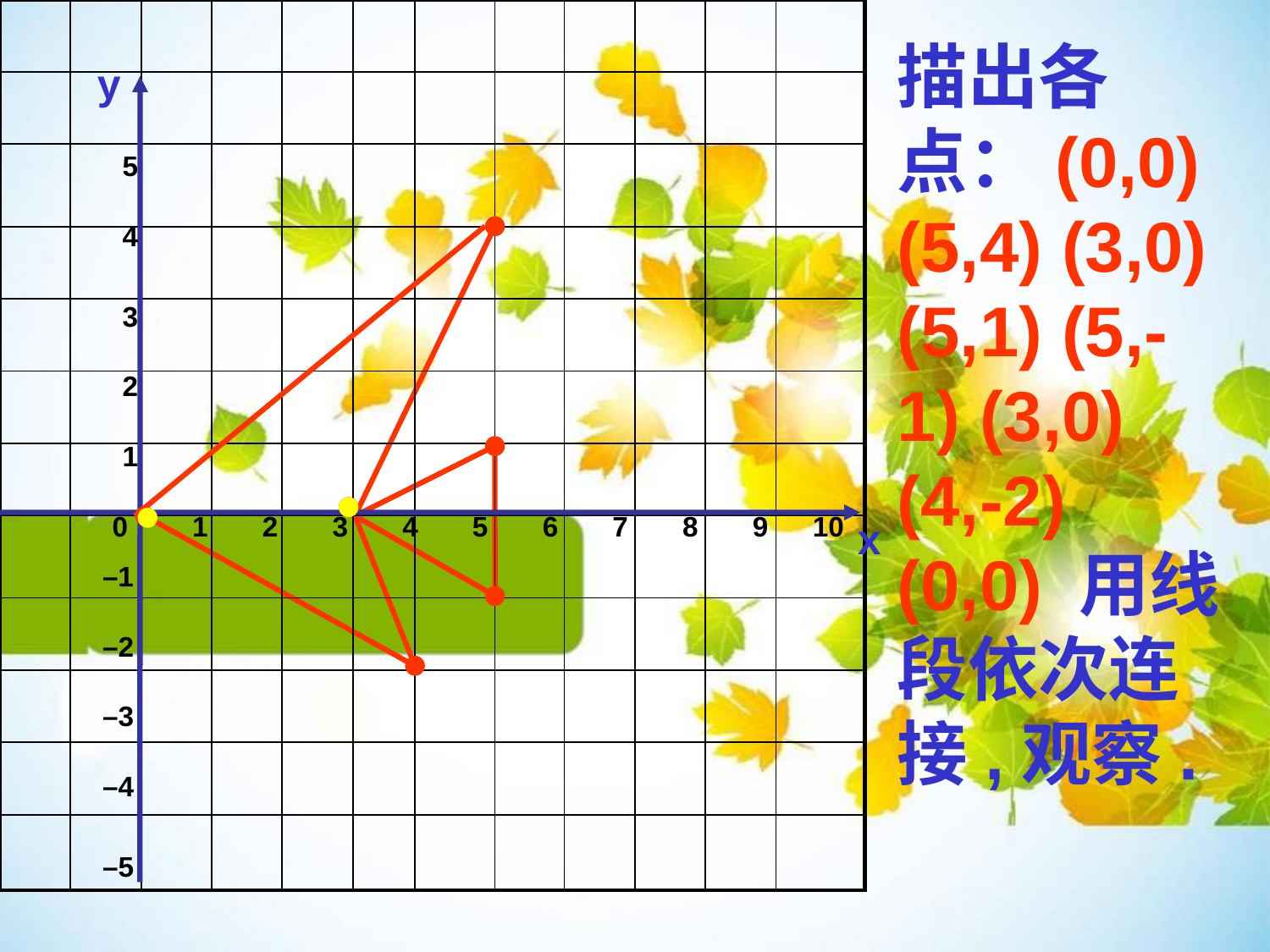

|  |  |  |  |  |  |  |  |  |  |  |  |
| --- | --- | --- | --- | --- | --- | --- | --- | --- | --- | --- | --- |
|  |  |  |  |  |  |  |  |  |  |  |  |
|  |  |  |  |  |  |  |  |  |  |  |  |
|  |  |  |  |  |  |  |  |  |  |  |  |
|  |  |  |  |  |  |  |  |  |  |  |  |
|  |  |  |  |  |  |  |  |  |  |  |  |
|  |  |  |  |  |  |  |  |  |  |  |  |
|  |  |  |  |  |  |  |  |  |  |  |  |
|  |  |  |  |  |  |  |  |  |  |  |  |
|  |  |  |  |  |  |  |  |  |  |  |  |
|  |  |  |  |  |  |  |  |  |  |  |  |
|  |  |  |  |  |  |  |  |  |  |  |  |
	y
描出各点：(0,0) (5,4) (3,0) (5,1) (5,-1) (3,0) (4,-2) (0,0) 用线段依次连接,观察.

5
4
3
2

1
0
1
2
3
4
5
6
7
8
9
10

–1
–2
–3
–4
–5

x